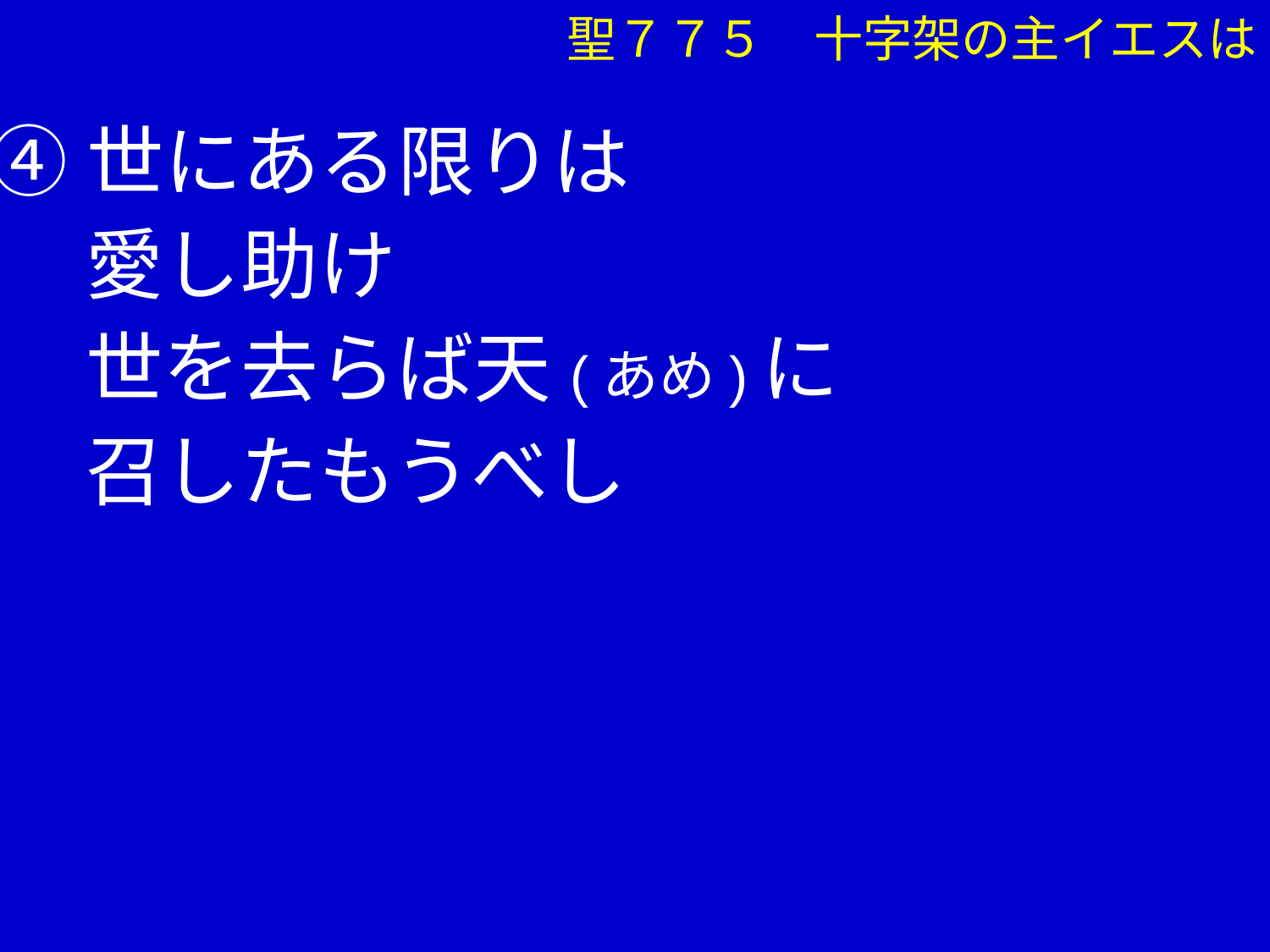

聖７７５　十字架の主イエスは
④世にある限りは
　 愛し助け
　 世を去らば天(あめ)に
　 召したもうべし